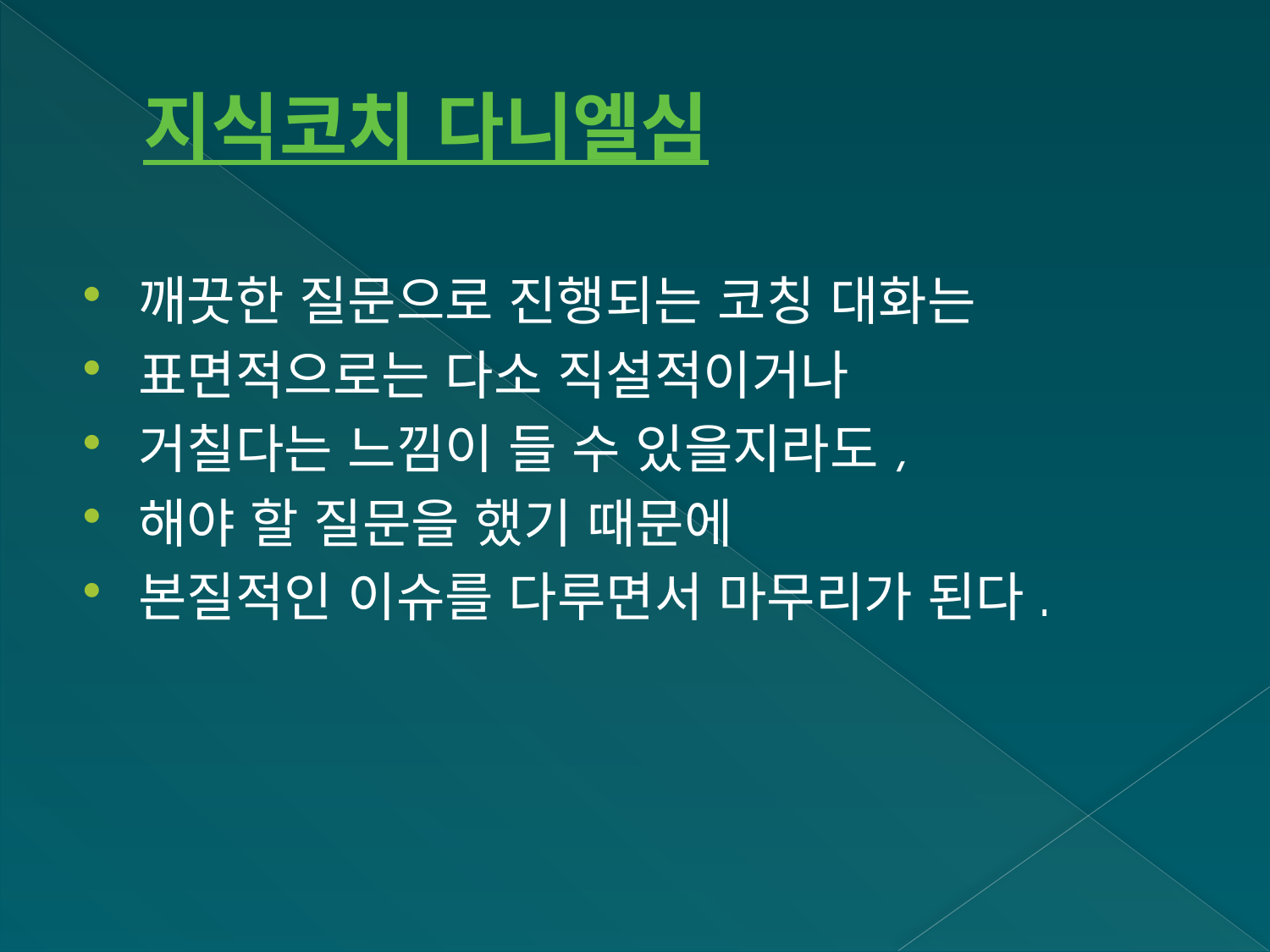

# 지식코치 다니엘심
깨끗한 질문으로 진행되는 코칭 대화는
표면적으로는 다소 직설적이거나
거칠다는 느낌이 들 수 있을지라도,
해야 할 질문을 했기 때문에
본질적인 이슈를 다루면서 마무리가 된다.